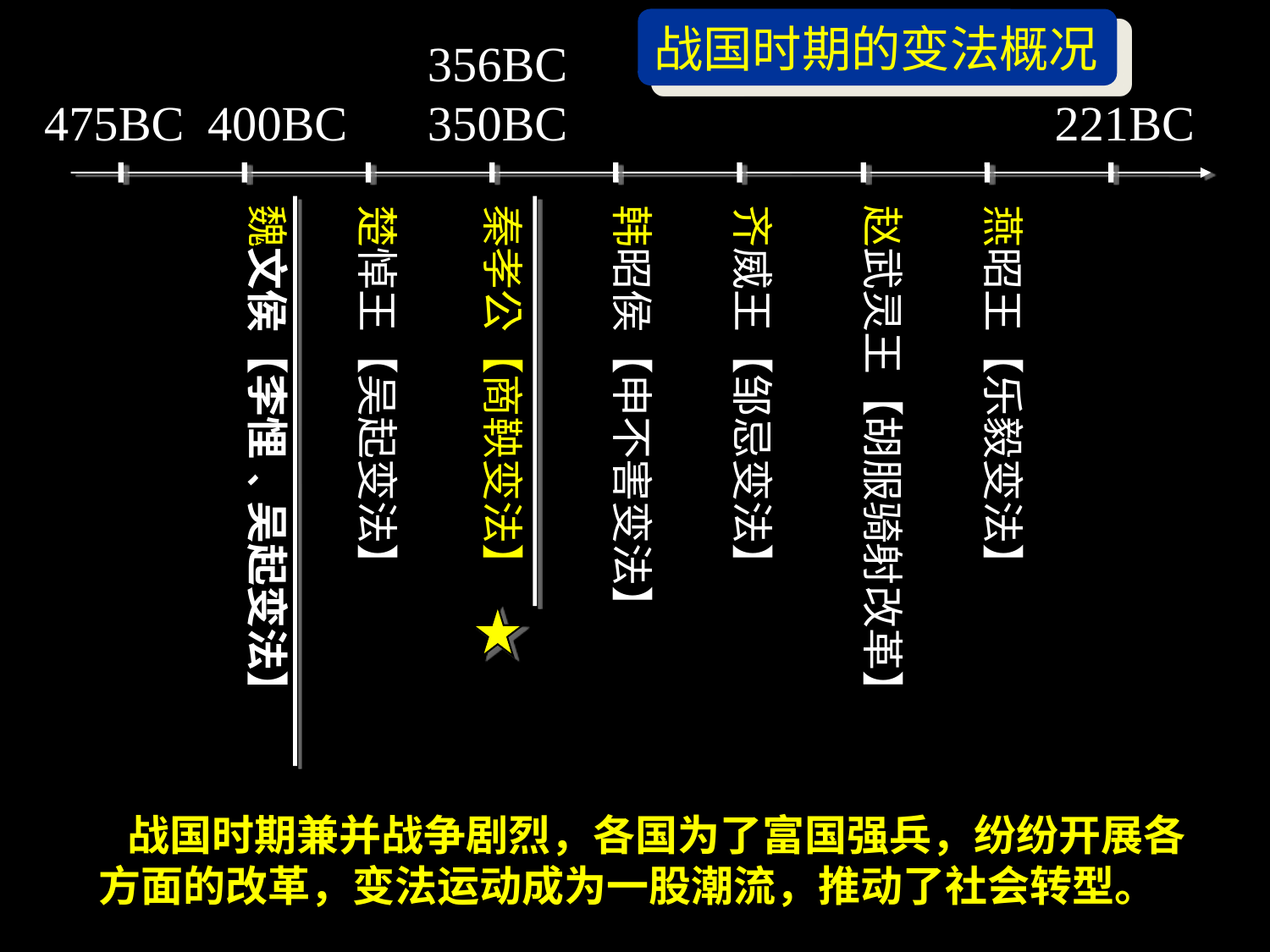

战国时期的变法概况
356BC
350BC
400BC
475BC
221BC

魏文侯【李悝﹑吴起变法】
楚悼王【吴起变法】
秦孝公【商鞅变法】
韩昭侯【申不害变法】
齐威王【邹忌变法】
赵武灵王【胡服骑射改革】
燕昭王【乐毅变法】

  战国时期兼并战争剧烈，各国为了富国强兵，纷纷开展各方面的改革，变法运动成为一股潮流，推动了社会转型。